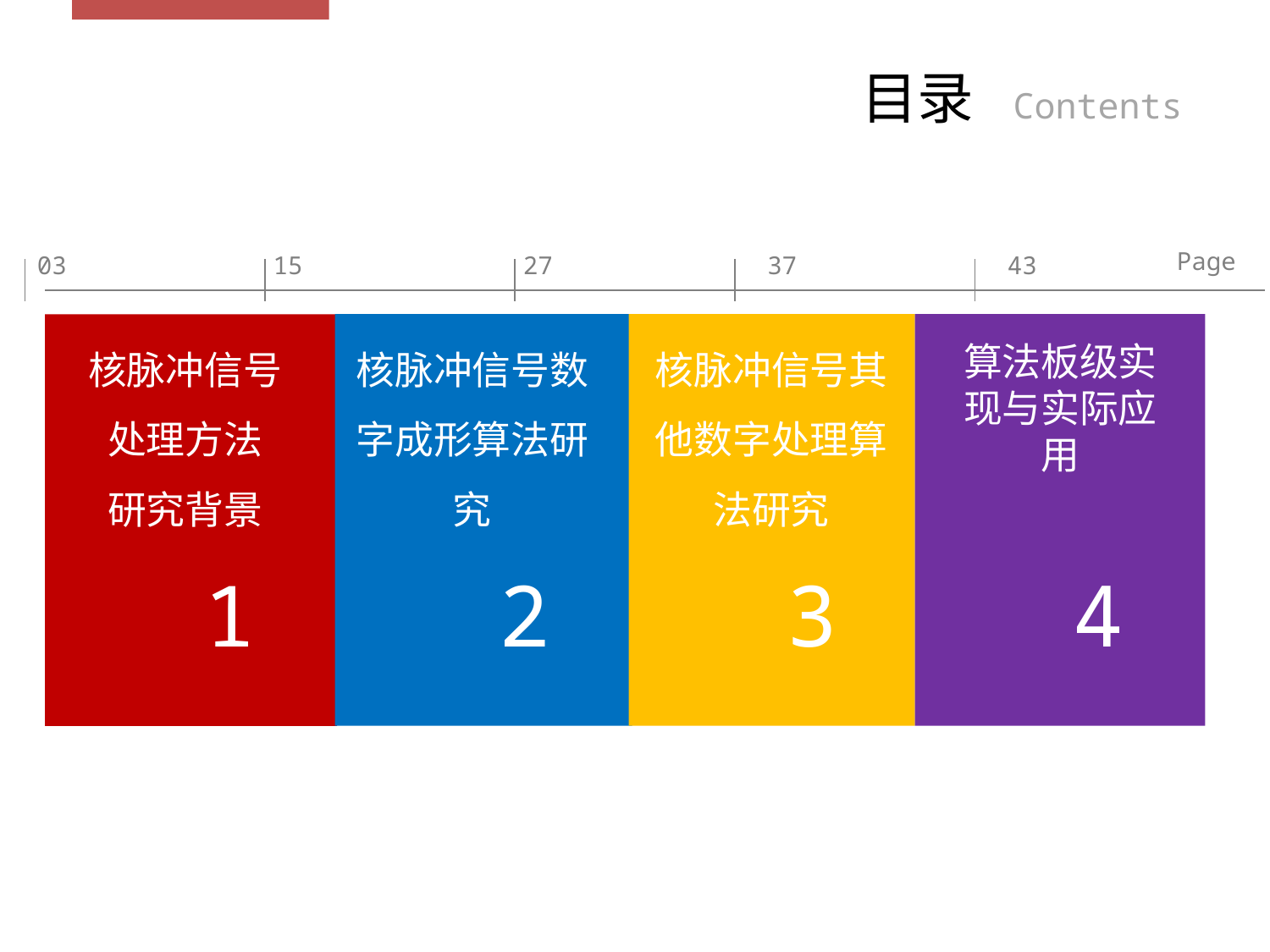

# 目录  Contents
Page
03
15
27
37
43

核脉冲信号数字成形算法研究
2

核脉冲信号其他数字处理算法研究
3

算法板级实现与实际应用
4

核脉冲信号
处理方法
研究背景
1